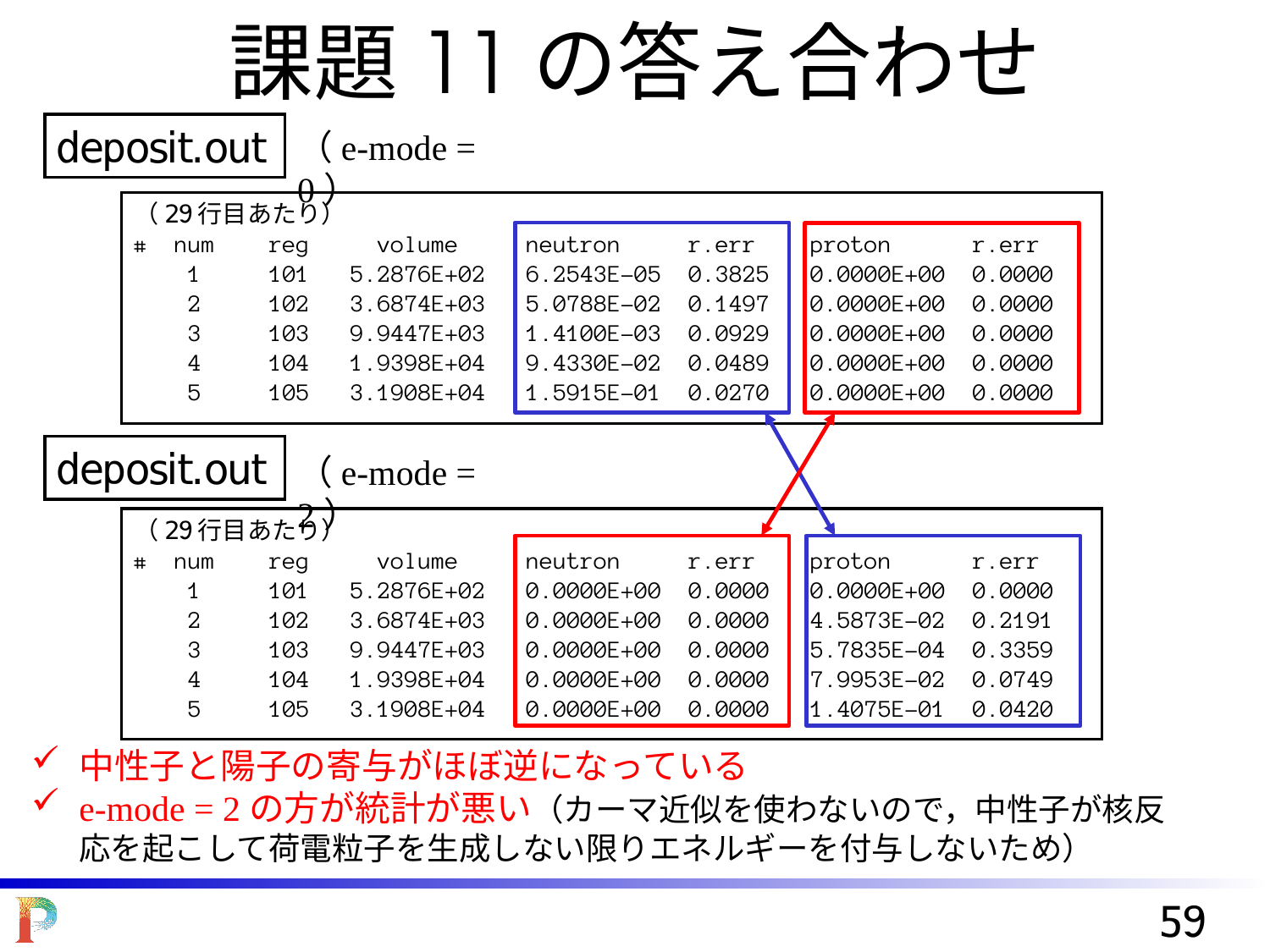

課題11の答え合わせ
deposit.out
（e-mode = 0）
（29行目あたり）
#  num    reg     volume     neutron     r.err    proton      r.err
    1     101   5.2876E+02   6.2543E-05  0.3825   0.0000E+00  0.0000
    2     102   3.6874E+03   5.0788E-02  0.1497   0.0000E+00  0.0000
    3     103   9.9447E+03   1.4100E-03  0.0929   0.0000E+00  0.0000
    4     104   1.9398E+04   9.4330E-02  0.0489   0.0000E+00  0.0000
    5     105   3.1908E+04   1.5915E-01  0.0270   0.0000E+00  0.0000

deposit.out
（e-mode = 2）
（29行目あたり）
#  num    reg     volume     neutron     r.err    proton      r.err
    1     101   5.2876E+02   0.0000E+00  0.0000   0.0000E+00  0.0000
    2     102   3.6874E+03   0.0000E+00  0.0000   4.5873E-02  0.2191
    3     103   9.9447E+03   0.0000E+00  0.0000   5.7835E-04  0.3359
    4     104   1.9398E+04   0.0000E+00  0.0000   7.9953E-02  0.0749
    5     105   3.1908E+04   0.0000E+00  0.0000   1.4075E-01  0.0420

中性子と陽子の寄与がほぼ逆になっている
e-mode = 2の方が統計が悪い（カーマ近似を使わないので，中性子が核反応を起こして荷電粒子を生成しない限りエネルギーを付与しないため）